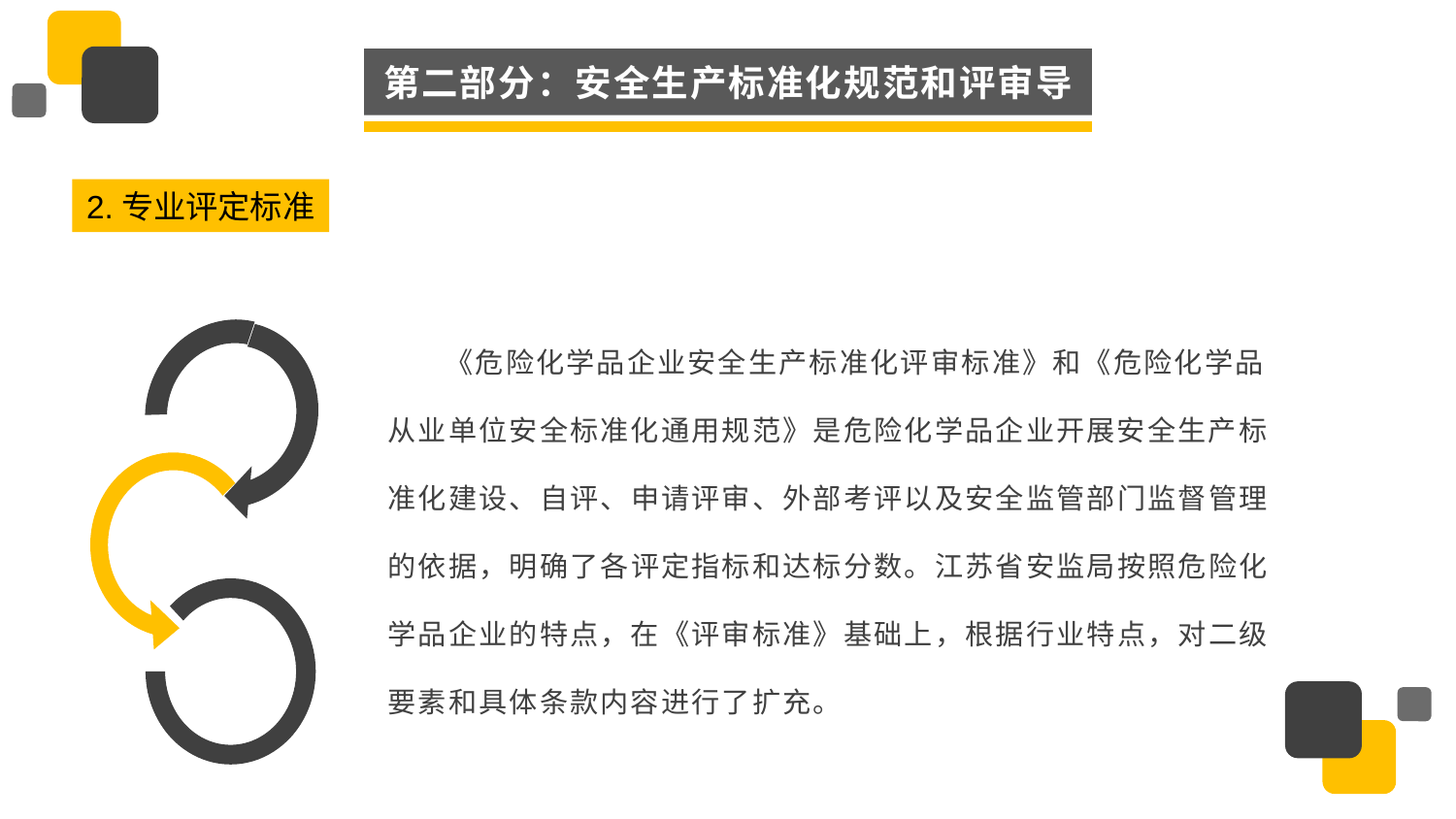

第二部分：安全生产标准化规范和评审导
2.专业评定标准
《危险化学品企业安全生产标准化评审标准》和《危险化学品从业单位安全标准化通用规范》是危险化学品企业开展安全生产标准化建设、自评、申请评审、外部考评以及安全监管部门监督管理的依据，明确了各评定指标和达标分数。江苏省安监局按照危险化学品企业的特点，在《评审标准》基础上，根据行业特点，对二级要素和具体条款内容进行了扩充。